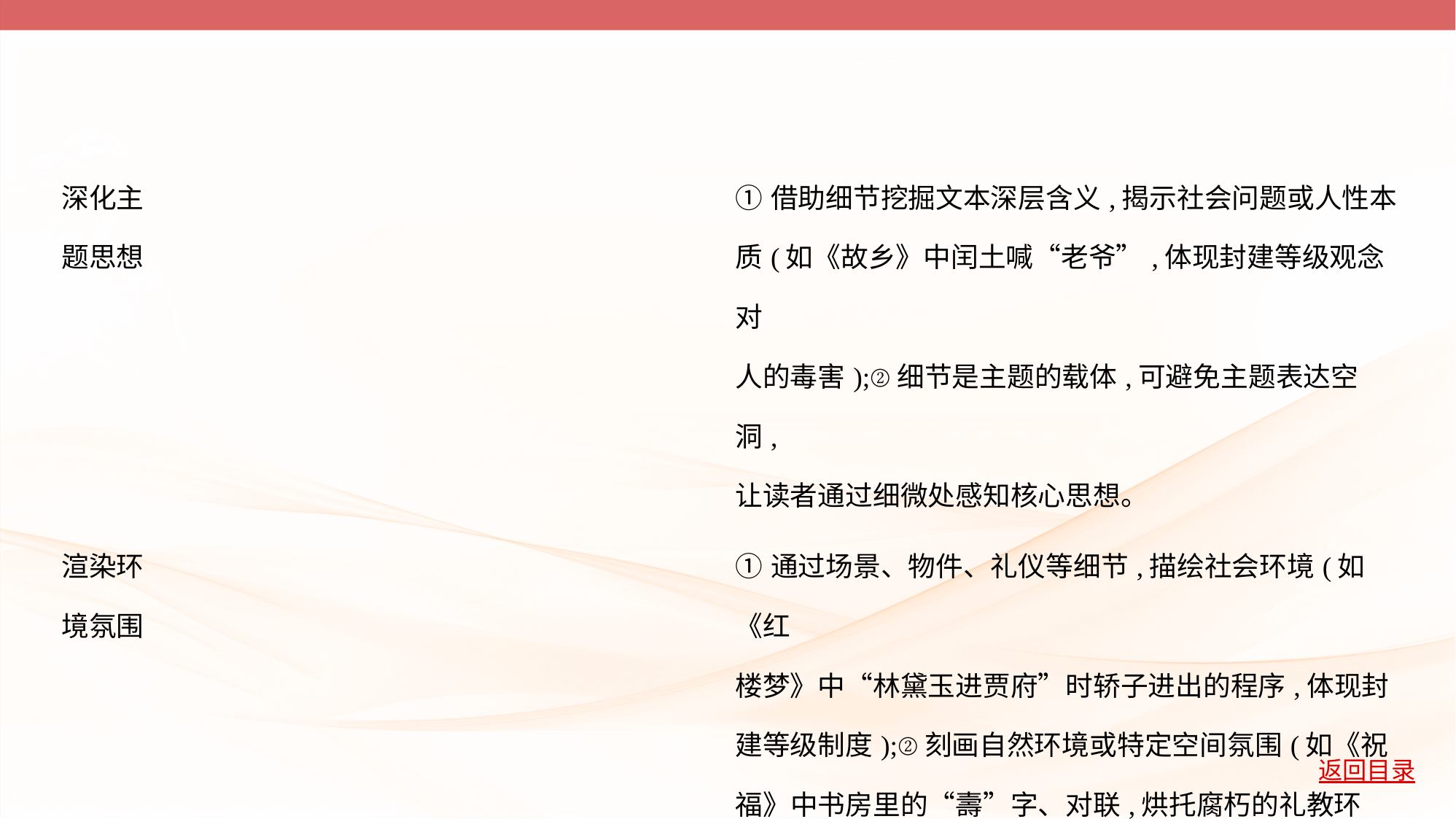

| 深化主 题思想 | ①借助细节挖掘文本深层含义,揭示社会问题或人性本 质(如《故乡》中闰土喊“老爷”,体现封建等级观念对 人的毒害);②细节是主题的载体,可避免主题表达空洞, 让读者通过细微处感知核心思想。 |
| --- | --- |
| 渲染环 境氛围 | ①通过场景、物件、礼仪等细节,描绘社会环境(如《红 楼梦》中“林黛玉进贾府”时轿子进出的程序,体现封 建等级制度);②刻画自然环境或特定空间氛围(如《祝 福》中书房里的“壽”字、对联,烘托腐朽的礼教环 境)。 |